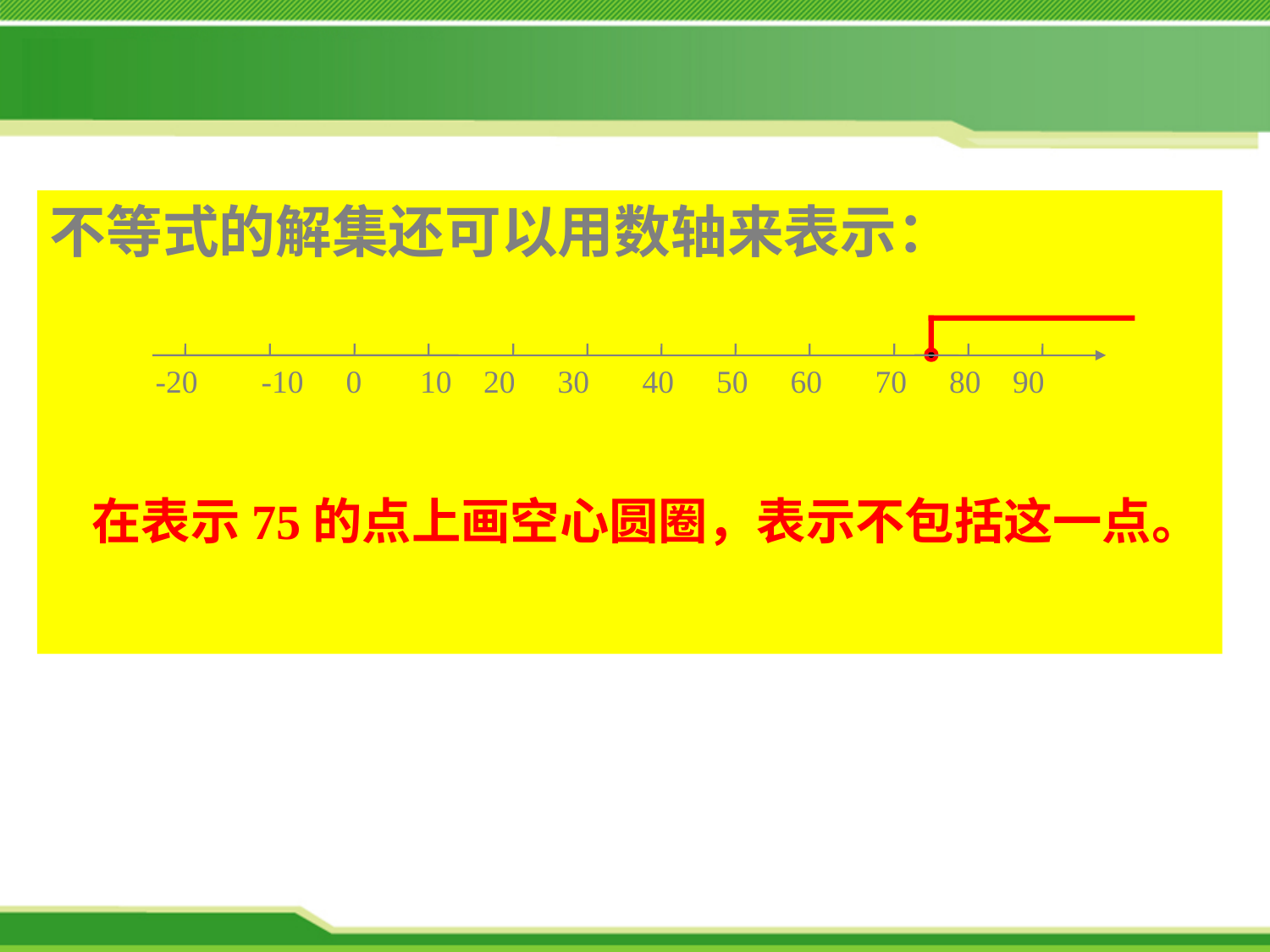

不等式的解集还可以用数轴来表示：

-20

-10
0
10
20
30
40
50
60
70
80
90

在表示75的点上画空心圆圈，表示不包括这一点。